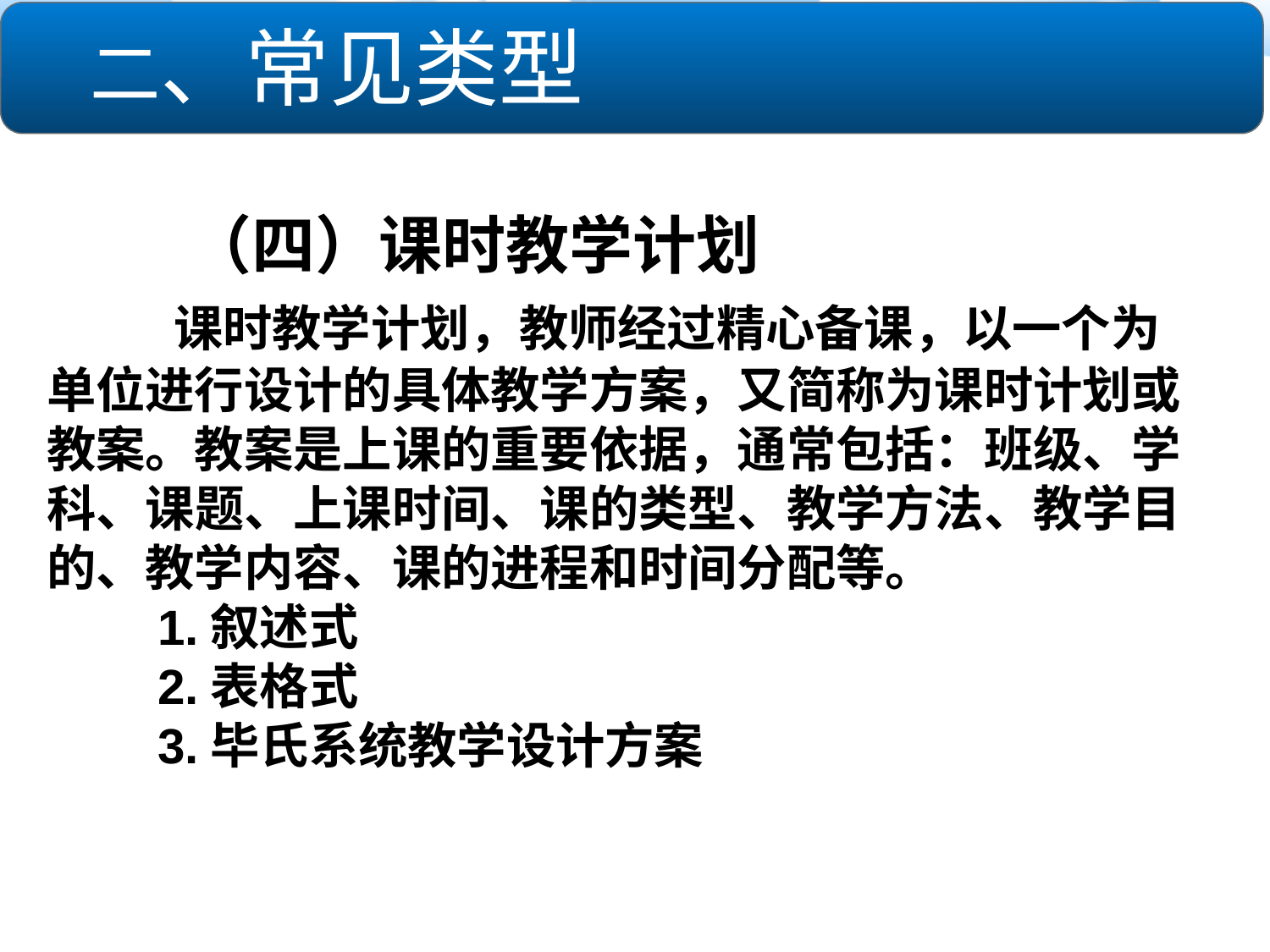

二、常见类型
　　（四）课时教学计划
　　课时教学计划，教师经过精心备课，以一个为单位进行设计的具体教学方案，又简称为课时计划或教案。教案是上课的重要依据，通常包括：班级、学科、课题、上课时间、课的类型、教学方法、教学目的、教学内容、课的进程和时间分配等。
　　1.叙述式
　　2.表格式
　　3.毕氏系统教学设计方案